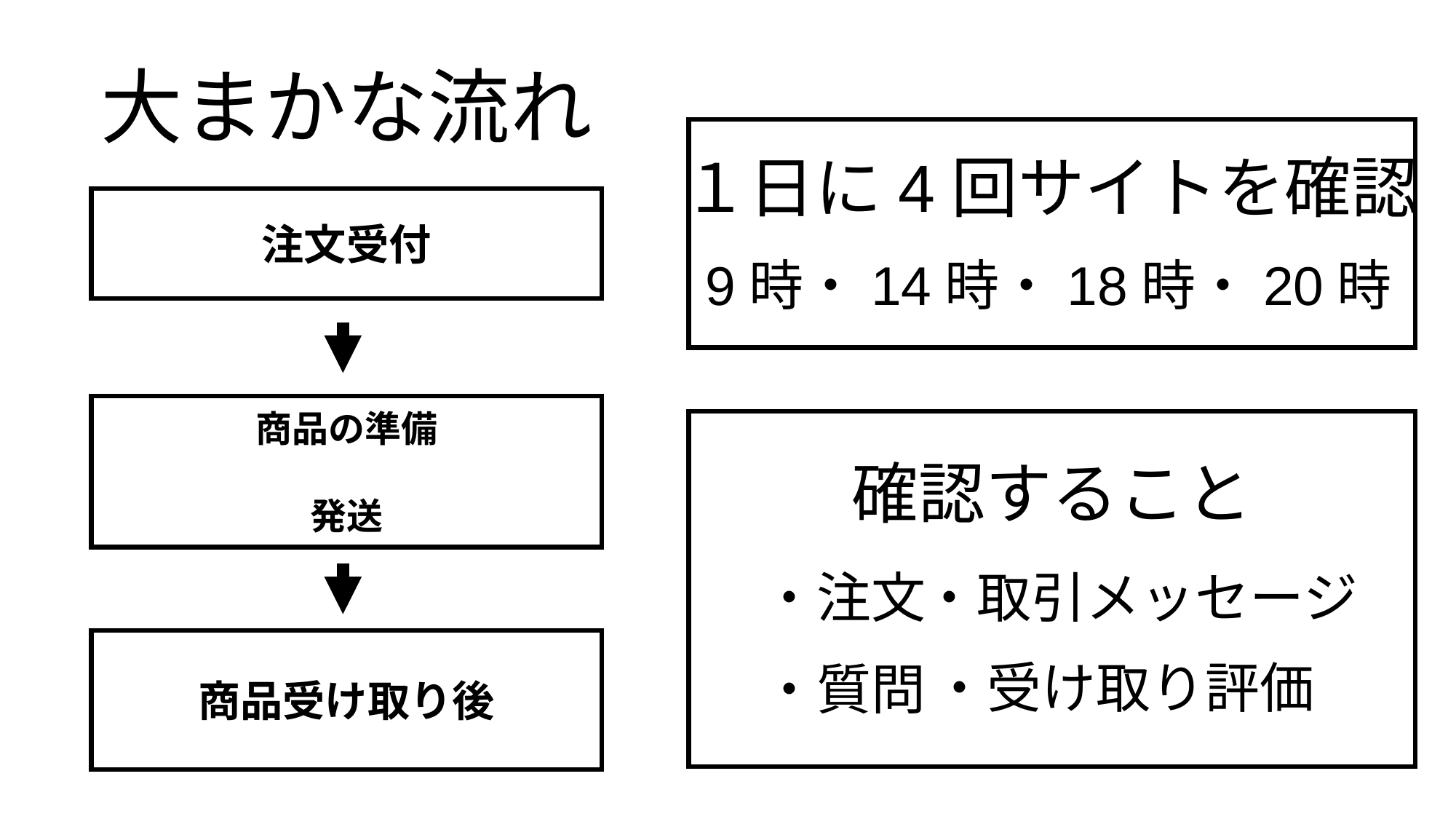

大まかな流れ

１日に4回サイトを確認
9時・14時・18時・20時
注文受付
商品の準備

発送

確認すること
・取引メッセージ
・注文
・受け取り評価
・質問
商品受け取り後